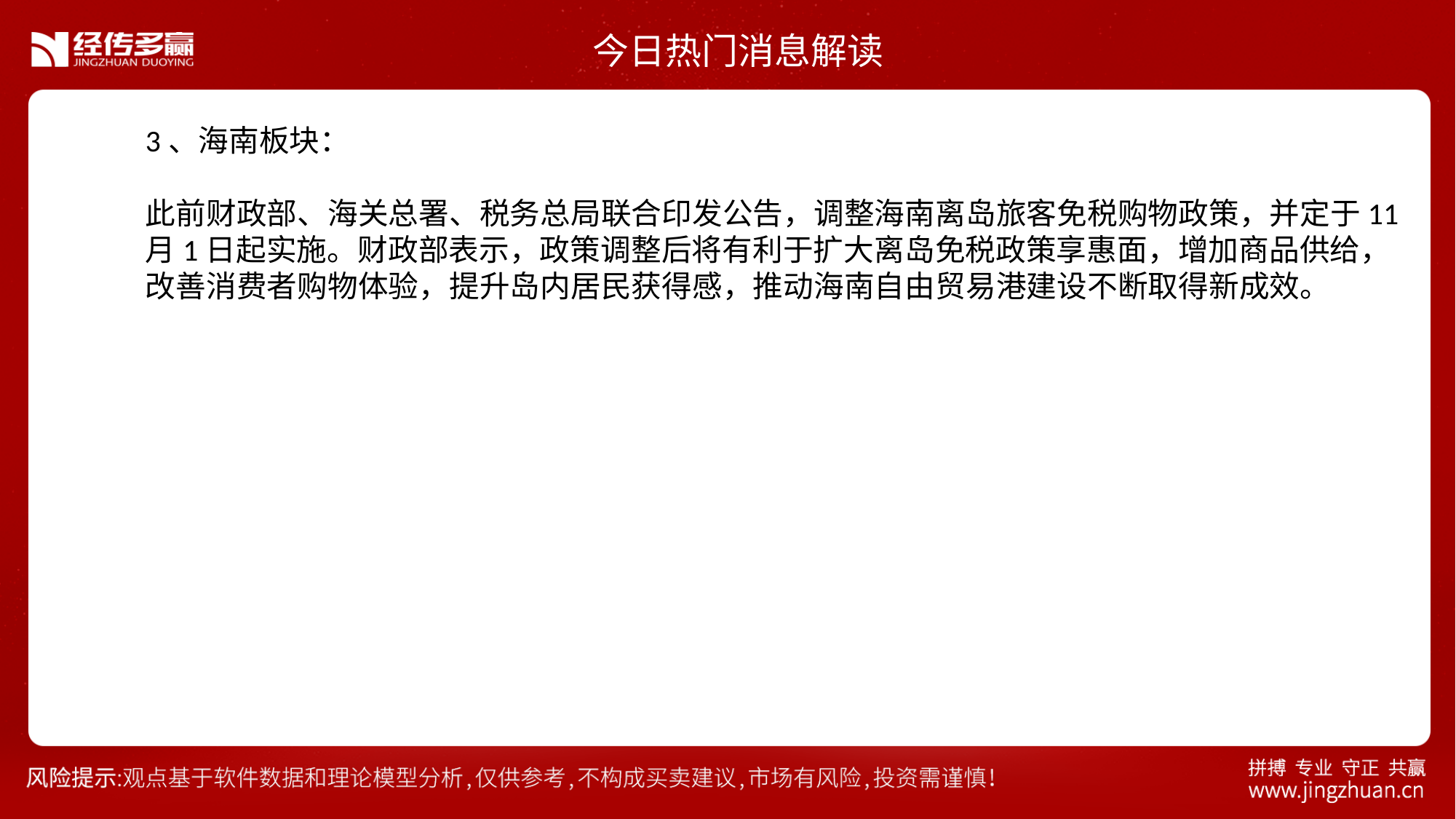

今日热门消息解读
3、海南板块：

此前财政部、海关总署、税务总局联合印发公告，调整海南离岛旅客免税购物政策，并定于11月1日起实施。财政部表示，政策调整后将有利于扩大离岛免税政策享惠面，增加商品供给，改善消费者购物体验，提升岛内居民获得感，推动海南自由贸易港建设不断取得新成效。